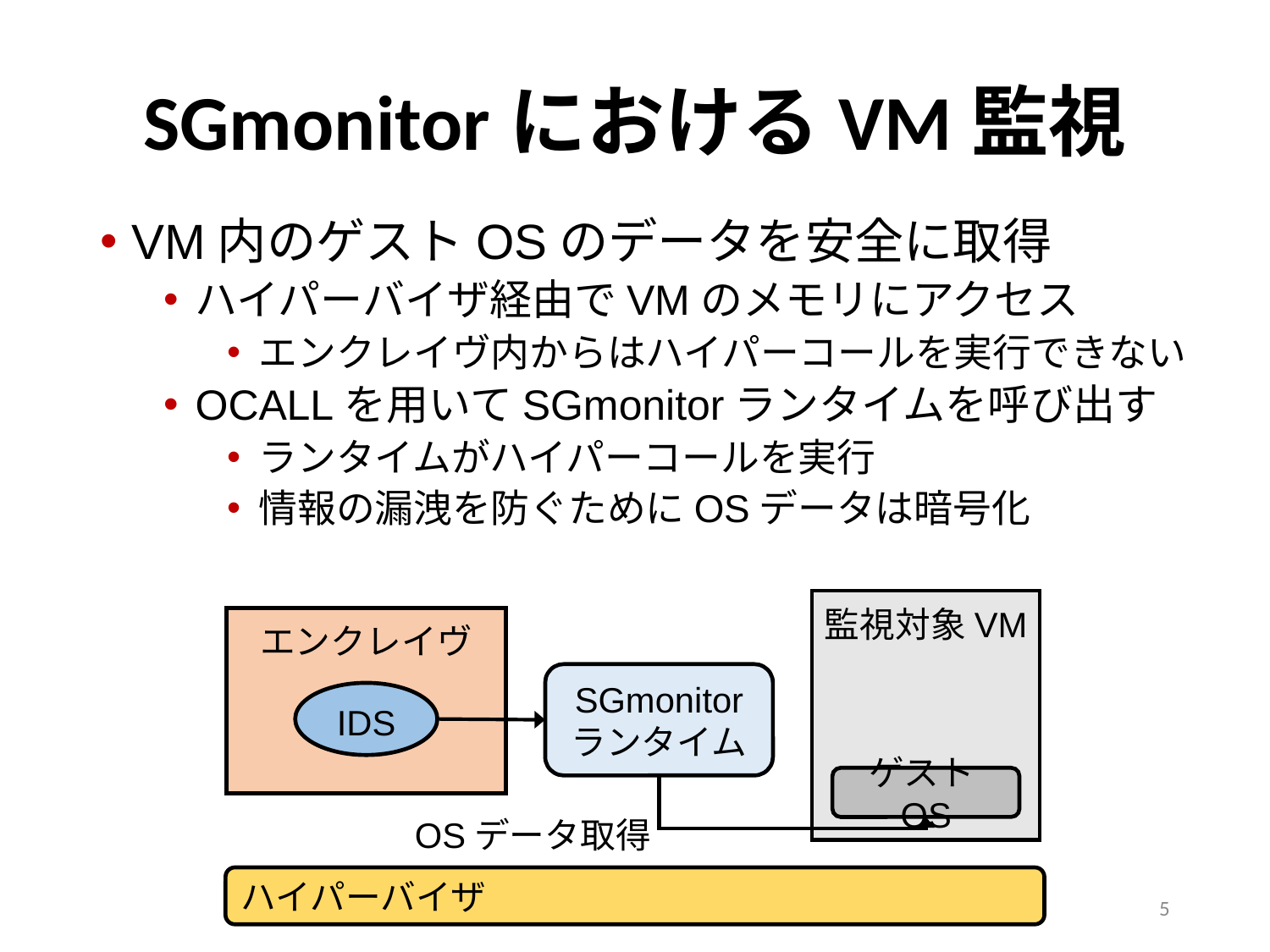

# SGmonitorにおけるVM監視
VM内のゲストOSのデータを安全に取得
ハイパーバイザ経由でVMのメモリにアクセス
エンクレイヴ内からはハイパーコールを実行できない
OCALLを用いてSGmonitorランタイムを呼び出す
ランタイムがハイパーコールを実行
情報の漏洩を防ぐためにOSデータは暗号化
監視対象VM
エンクレイヴ
SGmonitor
ランタイム
IDS
ゲストOS
OSデータ取得
ハイパーバイザ
5